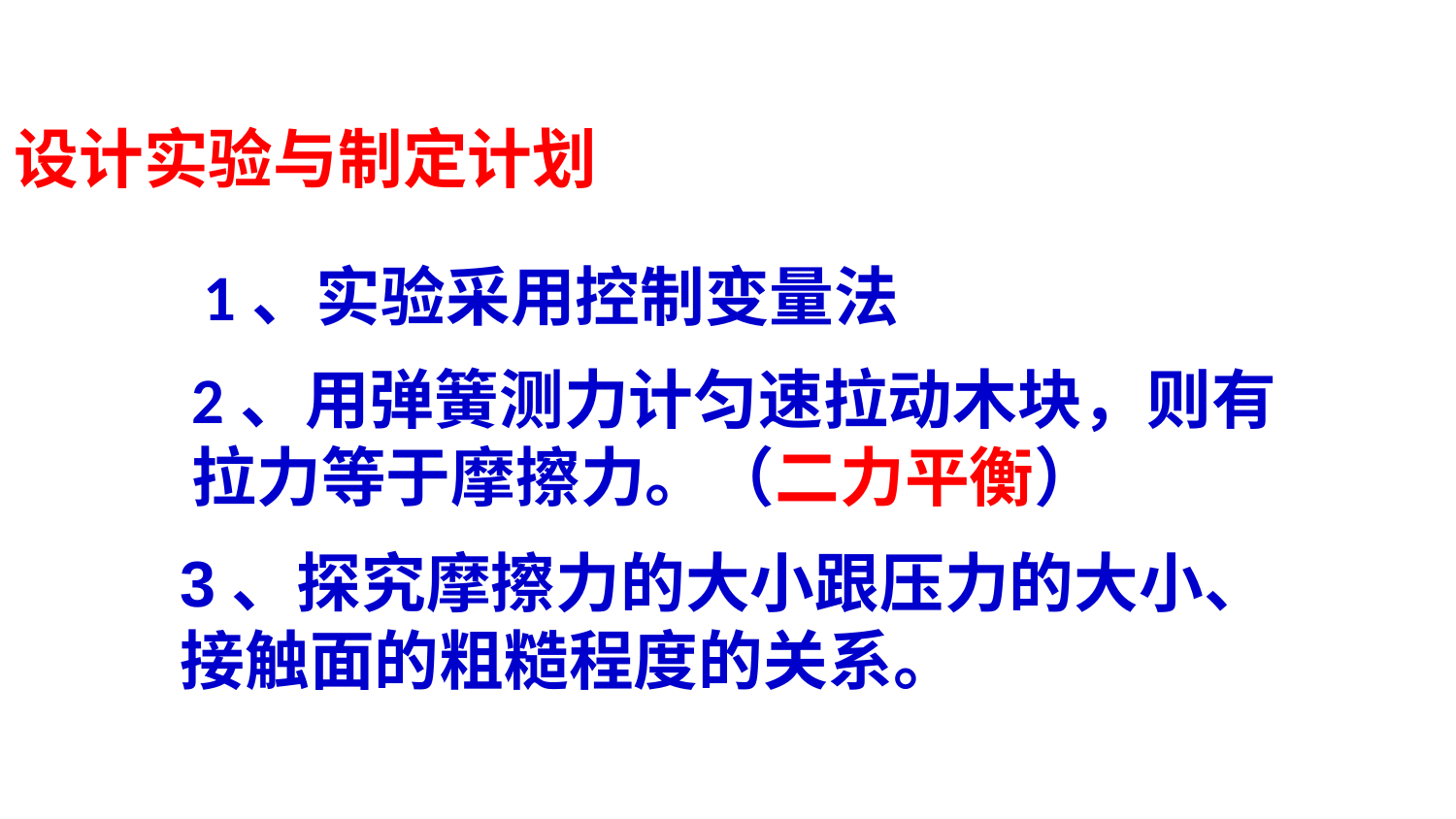

设计实验与制定计划
1、实验采用控制变量法
2、用弹簧测力计匀速拉动木块，则有拉力等于摩擦力。（二力平衡）
3、探究摩擦力的大小跟压力的大小、接触面的粗糙程度的关系。